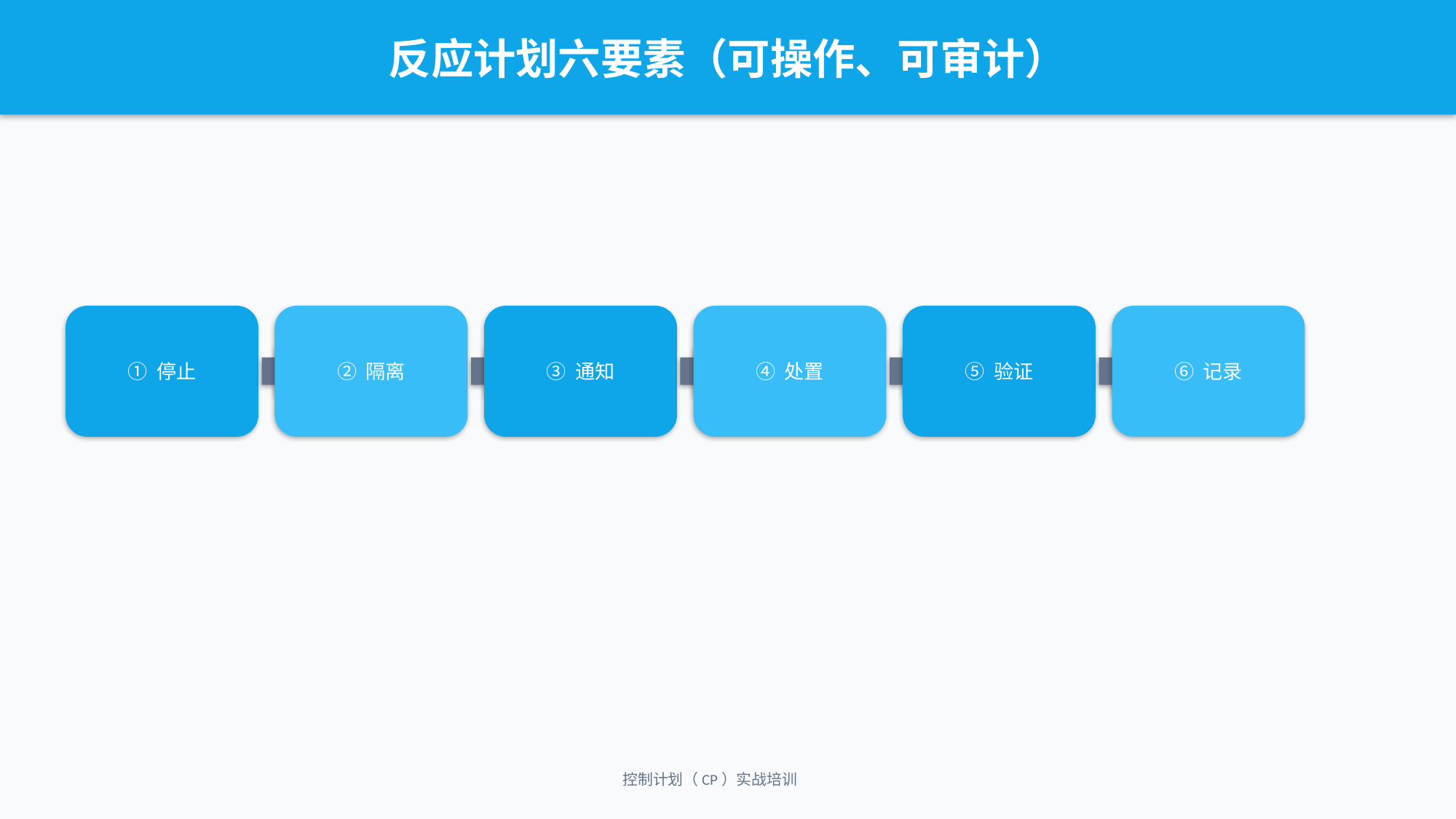

反应计划六要素（可操作、可审计）
① 停止
② 隔离
③ 通知
④ 处置
⑤ 验证
⑥ 记录

控制计划（CP）实战培训